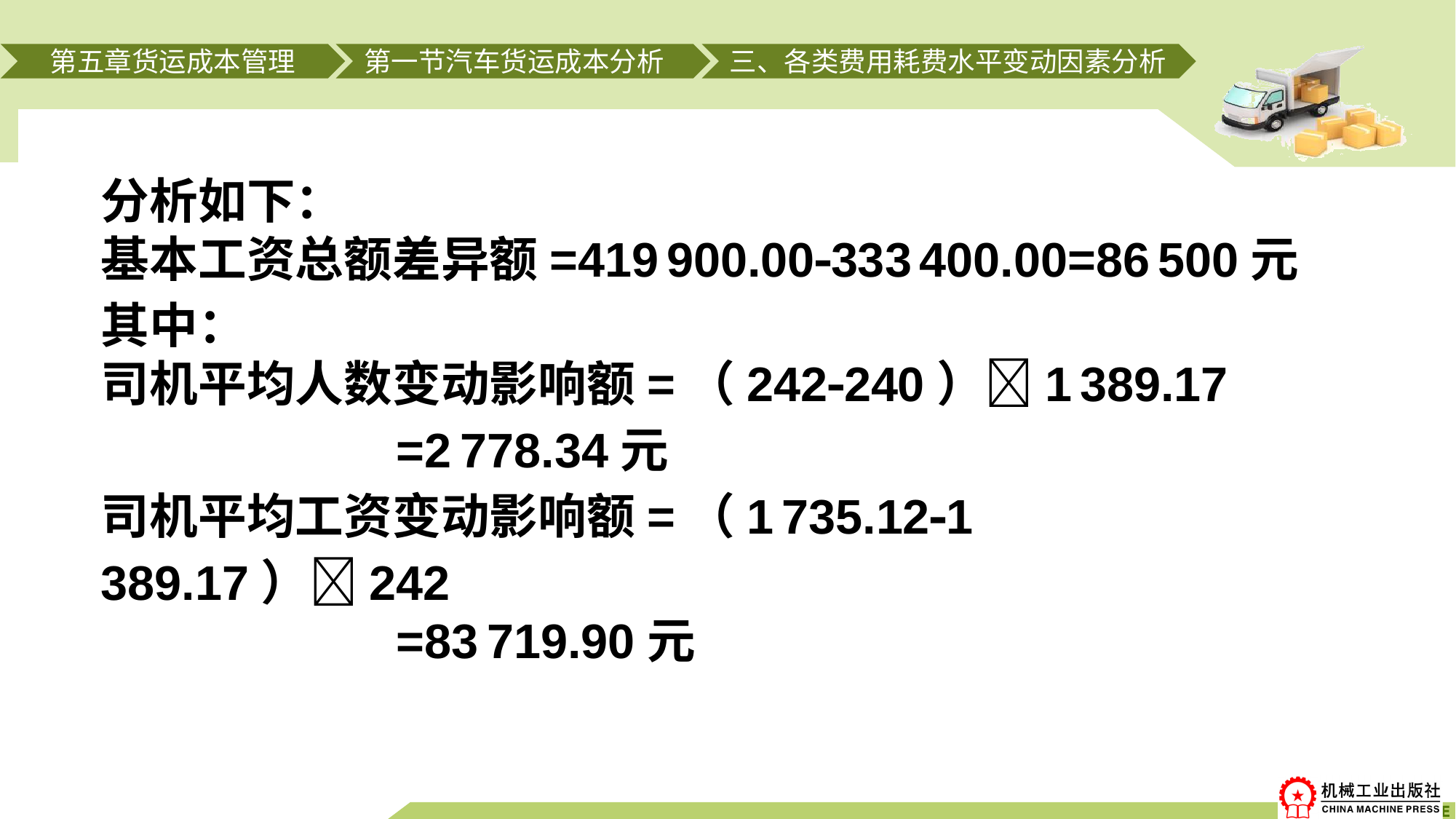

第五章货运成本管理
第一节汽车货运成本分析
三、各类费用耗费水平变动因素分析
# 分析如下： 基本工资总额差异额=419 900.00−333 400.00=86 500元 其中： 司机平均人数变动影响额=（242−240）×1 389.17 =2 778.34元 司机平均工资变动影响额=（1 735.12−1 389.17）×242 =83 719.90元